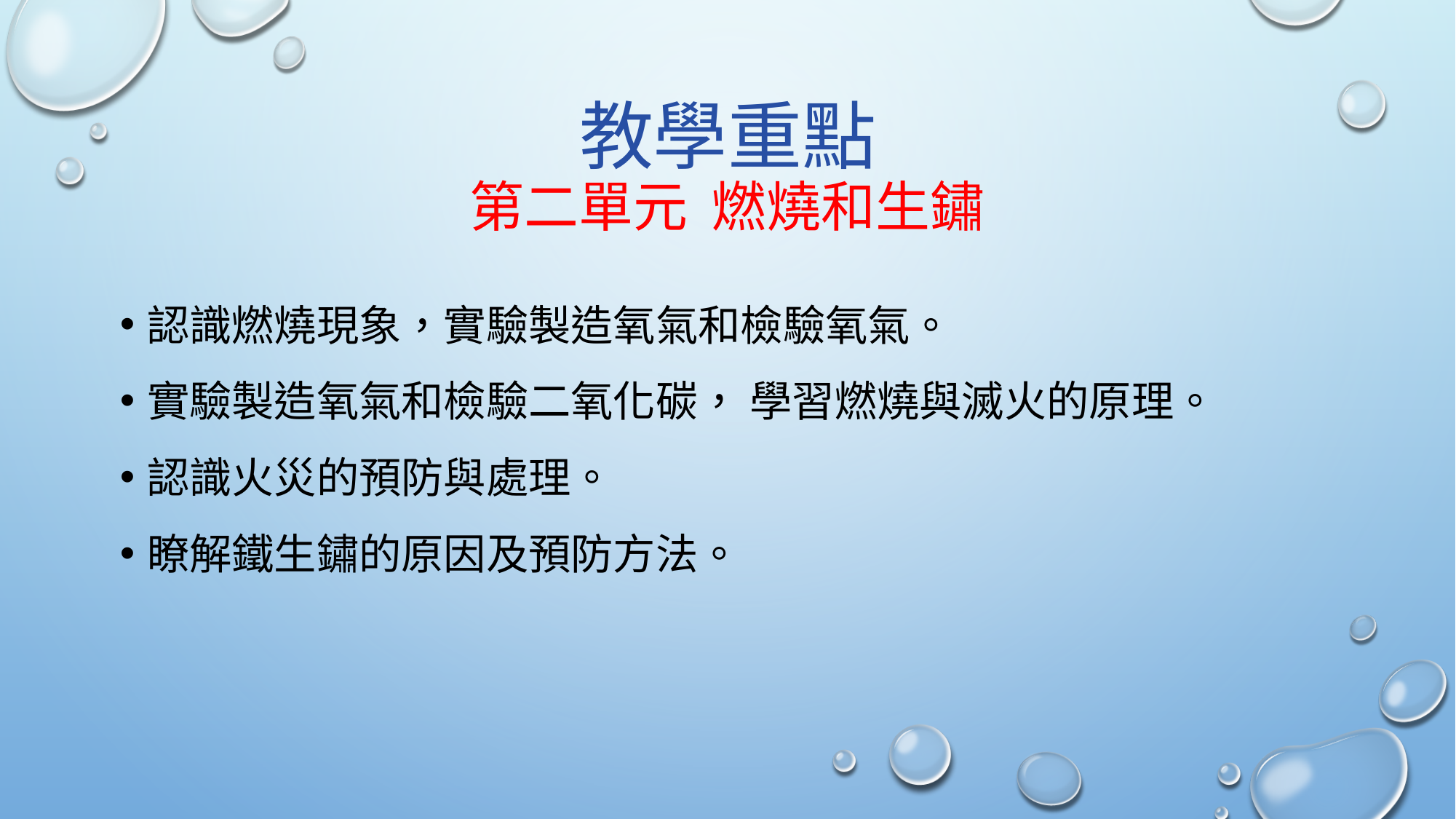

# 教學重點 第二單元  燃燒和生鏽
認識燃燒現象，實驗製造氧氣和檢驗氧氣。
實驗製造氧氣和檢驗二氧化碳， 學習燃燒與滅火的原理。
認識火災的預防與處理。
瞭解鐵生鏽的原因及預防方法。